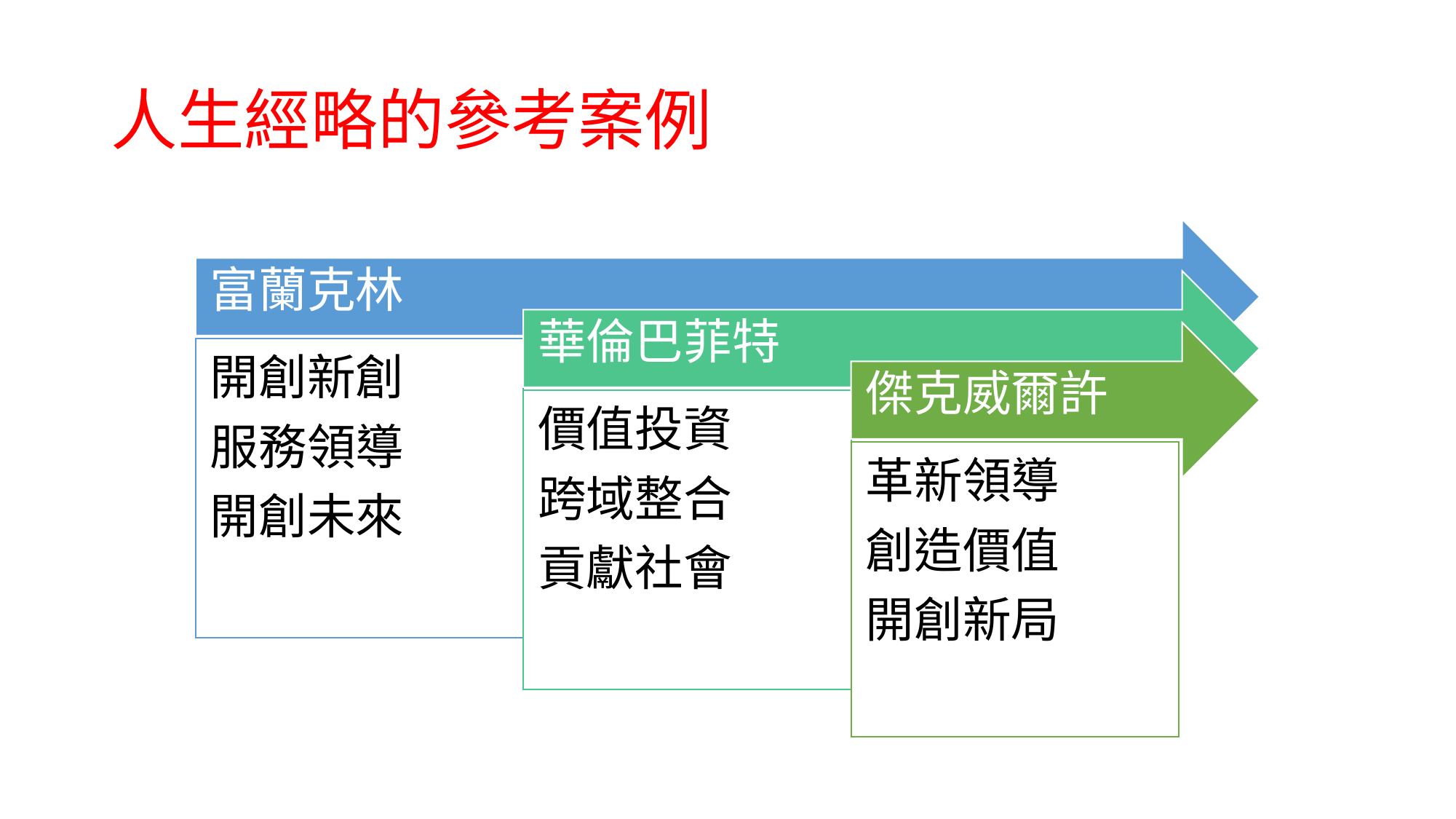

# 人生經略的參考案例
富蘭克林
開創新創
服務領導
開創未來
華倫巴菲特
價值投資
跨域整合
貢獻社會
傑克威爾許
革新領導
創造價值
開創新局